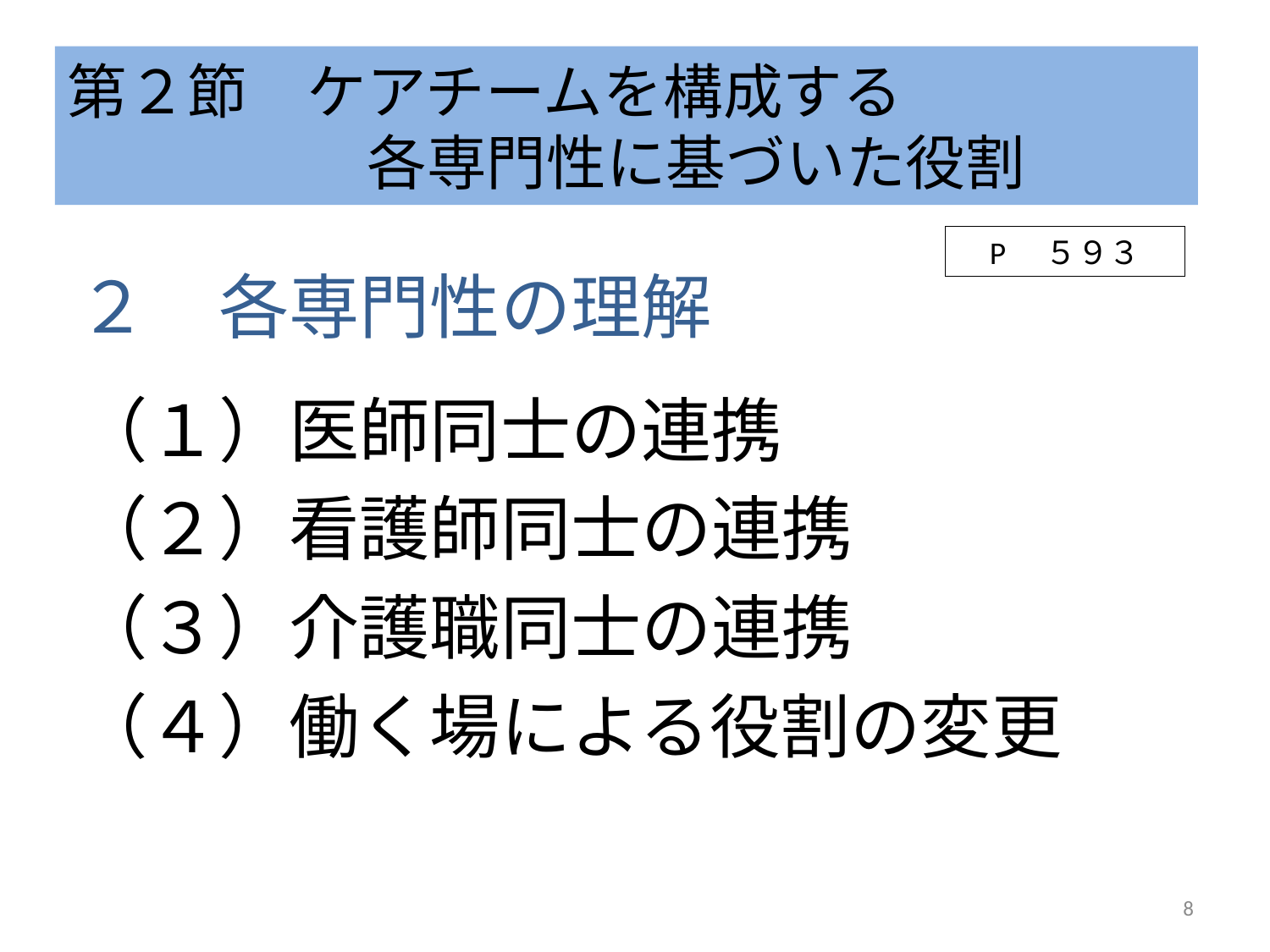

第２節　ケアチームを構成する
　　　　　各専門性に基づいた役割
P　５９３
２　各専門性の理解

（１）医師同士の連携
（２）看護師同士の連携
（３）介護職同士の連携
（４）働く場による役割の変更

8